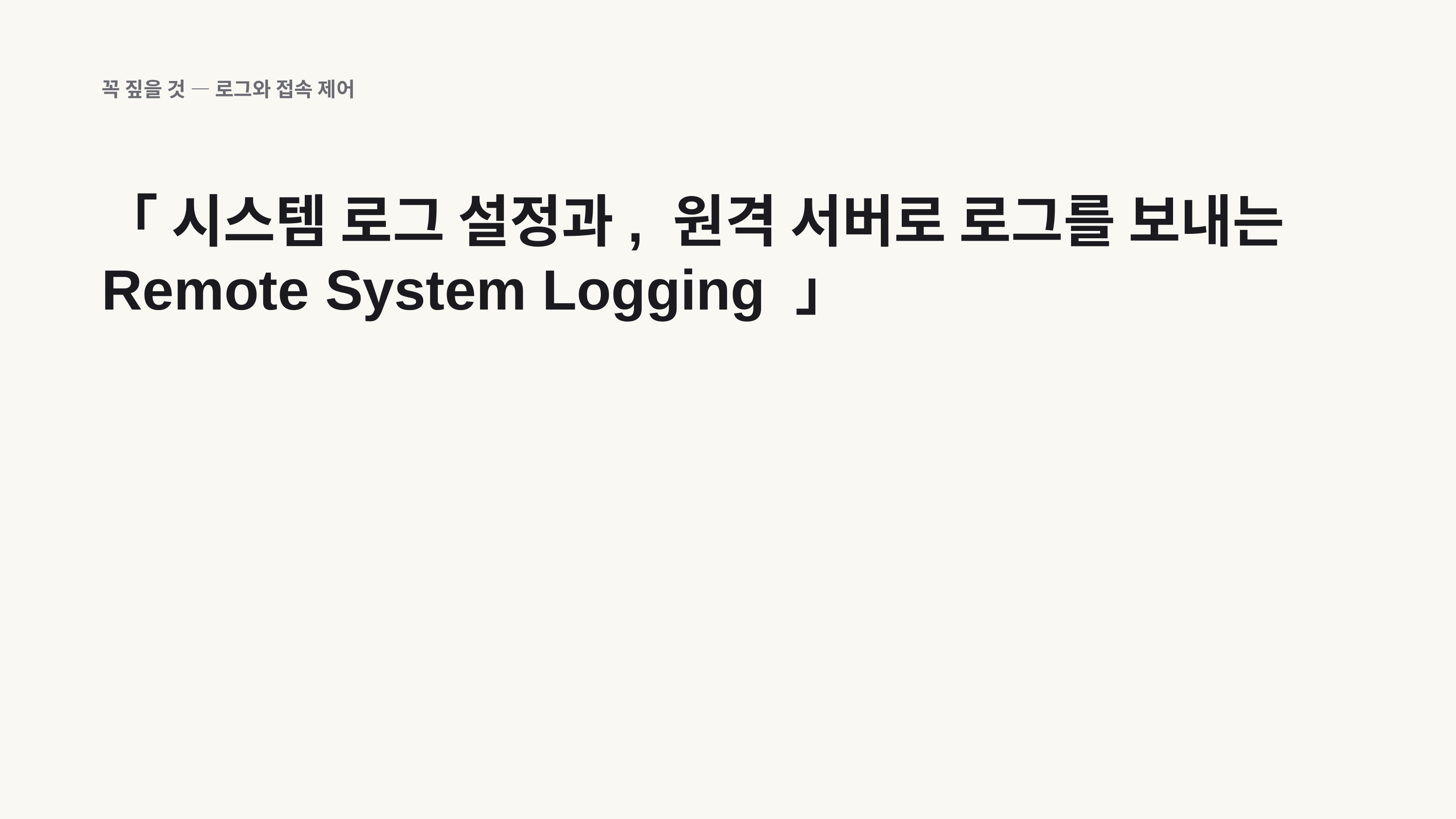

꼭 짚을 것 — 로그와 접속 제어
「 시스템 로그 설정과, 원격 서버로 로그를 보내는 Remote System Logging 」